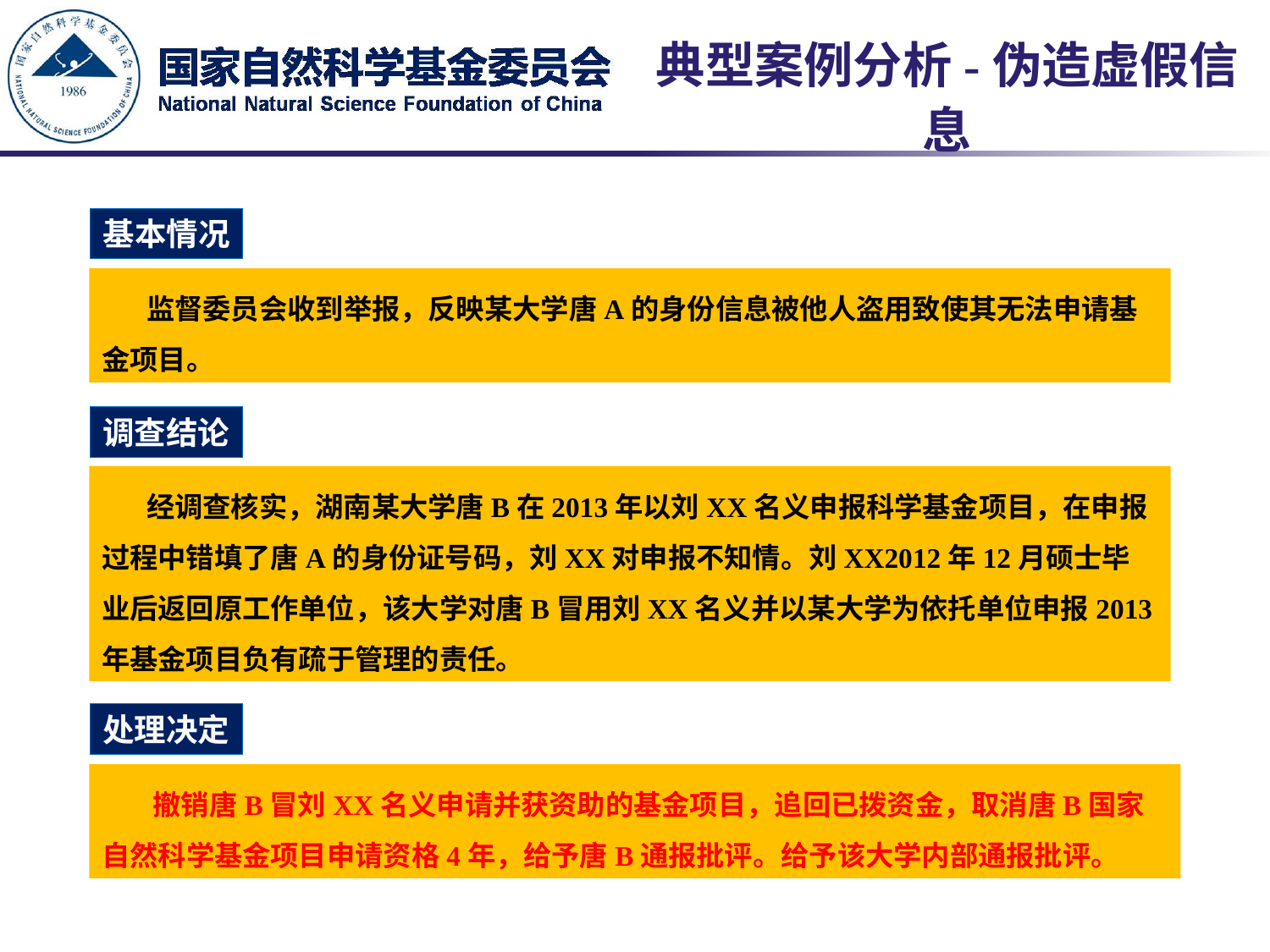

# 典型案例分析-伪造虚假信息
基本情况
      监督委员会收到举报，反映某大学唐A的身份信息被他人盗用致使其无法申请基金项目。
调查结论
      经调查核实，湖南某大学唐B在2013年以刘XX名义申报科学基金项目，在申报过程中错填了唐A的身份证号码，刘XX对申报不知情。刘XX2012年12月硕士毕业后返回原工作单位，该大学对唐B冒用刘XX名义并以某大学为依托单位申报2013年基金项目负有疏于管理的责任。
处理决定
       撤销唐B冒刘XX名义申请并获资助的基金项目，追回已拨资金，取消唐B国家自然科学基金项目申请资格4年，给予唐B通报批评。给予该大学内部通报批评。